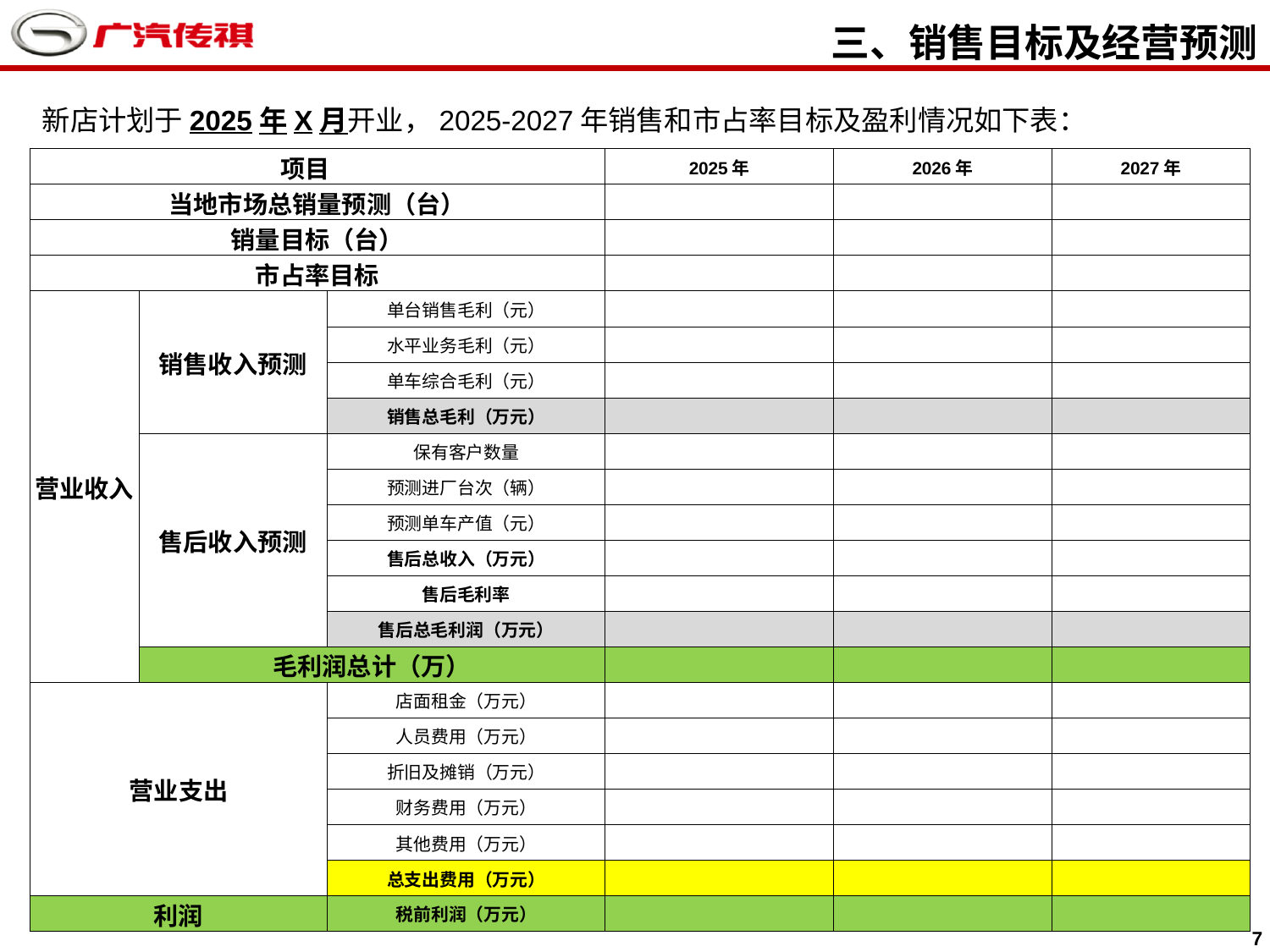

三、销售目标及经营预测
新店计划于2025年X月开业，2025-2027年销售和市占率目标及盈利情况如下表：
| 项目 |  |  | 2025年 | 2026年 | 2027年 |
| --- | --- | --- | --- | --- | --- |
| 当地市场总销量预测（台） |  |  |  |  |  |
| 销量目标（台） |  |  |  |  |  |
| 市占率目标 |  |  |  |  |  |
| 营业收入 | 销售收入预测 | 单台销售毛利（元） |  |  |  |
|  |  | 水平业务毛利（元） |  |  |  |
|  |  | 单车综合毛利（元） |  |  |  |
|  |  | 销售总毛利（万元） |  |  |  |
|  | 售后收入预测 | 保有客户数量 |  |  |  |
|  |  | 预测进厂台次（辆） |  |  |  |
|  |  | 预测单车产值（元） |  |  |  |
|  |  | 售后总收入（万元） |  |  |  |
|  |  | 售后毛利率 |  |  |  |
|  |  | 售后总毛利润（万元） |  |  |  |
|  | 毛利润总计（万） |  |  |  |  |
| 营业支出 |  | 店面租金（万元） |  |  |  |
|  |  | 人员费用（万元） |  |  |  |
|  |  | 折旧及摊销（万元） |  |  |  |
|  |  | 财务费用（万元） |  |  |  |
|  |  | 其他费用（万元） |  |  |  |
|  |  | 总支出费用（万元） |  |  |  |
| 利润 |  | 税前利润（万元） |  |  |  |